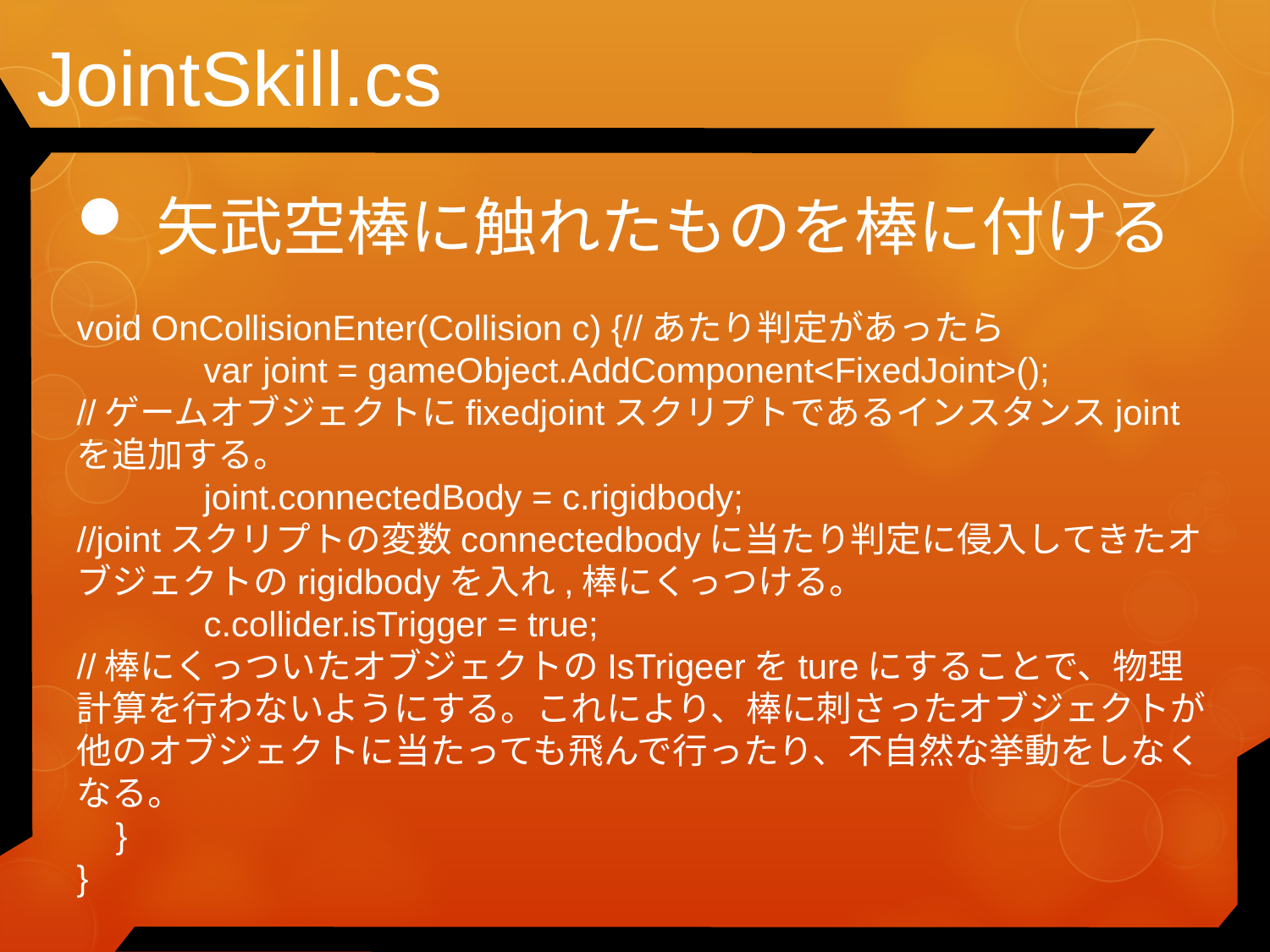

# JointSkill.cs
矢武空棒に触れたものを棒に付ける

void OnCollisionEnter(Collision c) {//あたり判定があったら
	var joint = gameObject.AddComponent<FixedJoint>();
//ゲームオブジェクトにfixedjointスクリプトであるインスタンスjointを追加する。
	joint.connectedBody = c.rigidbody;
//jointスクリプトの変数connectedbodyに当たり判定に侵入してきたオブジェクトのrigidbodyを入れ,棒にくっつける。
	c.collider.isTrigger = true;
//棒にくっついたオブジェクトのIsTrigeerをtureにすることで、物理計算を行わないようにする。これにより、棒に刺さったオブジェクトが他のオブジェクトに当たっても飛んで行ったり、不自然な挙動をしなくなる。
    }
}